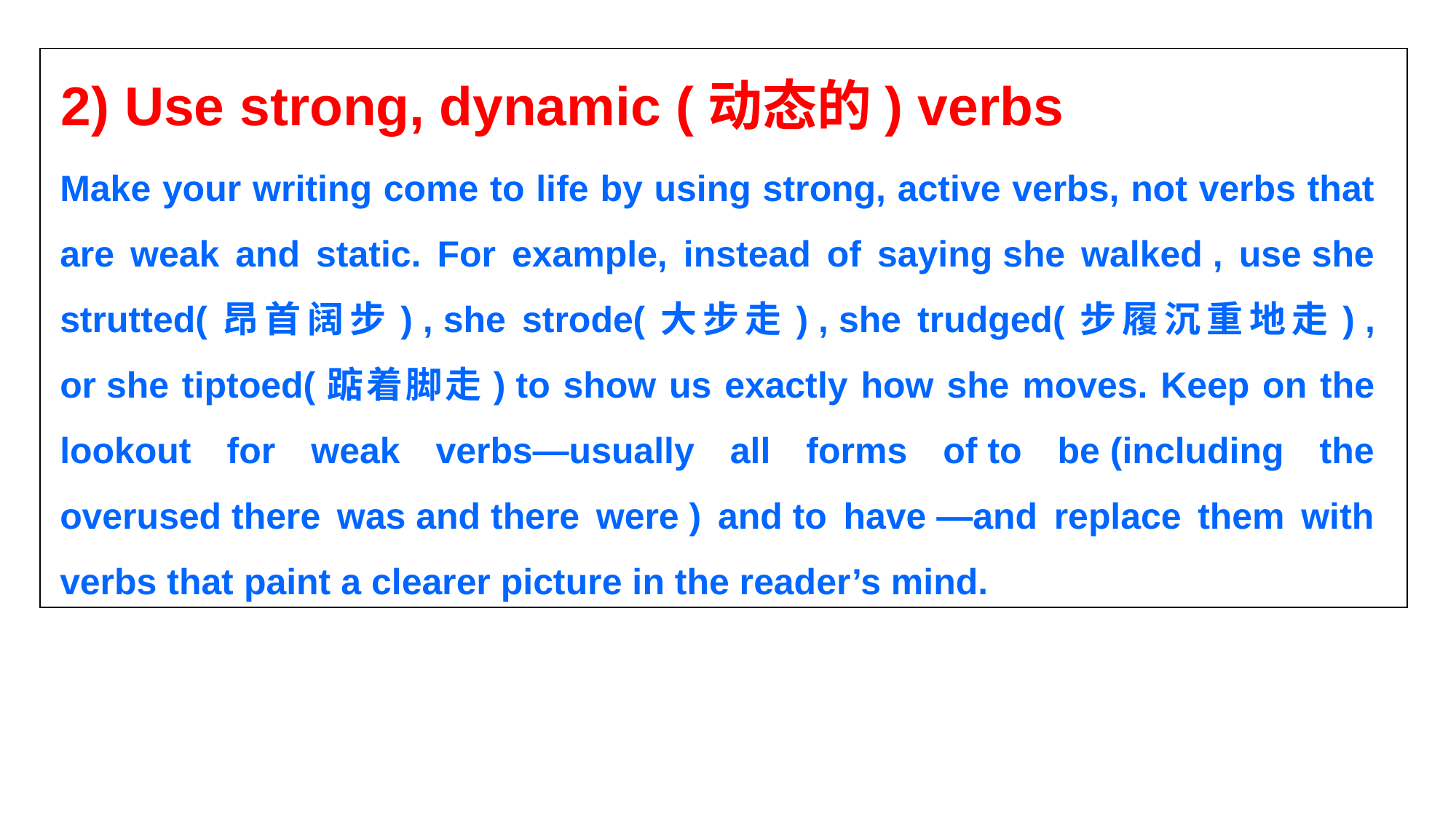

2) Use strong, dynamic (动态的) verbs
|  |
| --- |
Make your writing come to life by using strong, active verbs, not verbs that are weak and static. For example, instead of saying she walked , use she strutted(昂首阔步) , she strode(大步走) , she trudged(步履沉重地走) , or she tiptoed(踮着脚走) to show us exactly how she moves. Keep on the lookout for weak verbs—usually all forms of to be (including the overused there was and there were ) and to have —and replace them with verbs that paint a clearer picture in the reader’s mind.